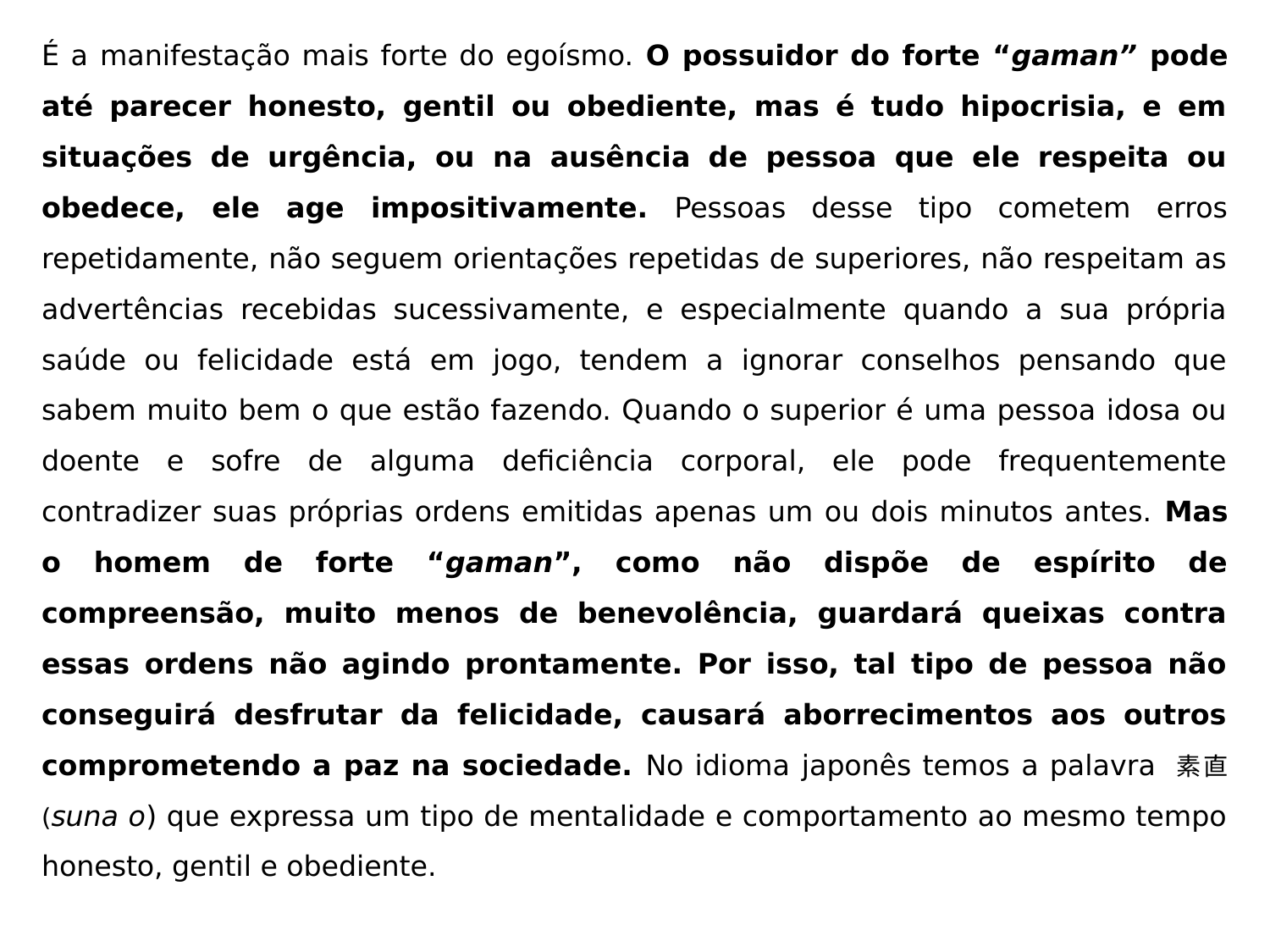

É a manifestação mais forte do egoísmo. O possuidor do forte “gaman” pode até parecer honesto, gentil ou obediente, mas é tudo hipocrisia, e em situações de urgência, ou na ausência de pessoa que ele respeita ou obedece, ele age impositivamente. Pessoas desse tipo cometem erros repetidamente, não seguem orientações repetidas de superiores, não respeitam as advertências recebidas sucessivamente, e especialmente quando a sua própria saúde ou felicidade está em jogo, tendem a ignorar conselhos pensando que sabem muito bem o que estão fazendo. Quando o superior é uma pessoa idosa ou doente e sofre de alguma deficiência corporal, ele pode frequentemente contradizer suas próprias ordens emitidas apenas um ou dois minutos antes. Mas o homem de forte “gaman”, como não dispõe de espírito de compreensão, muito menos de benevolência, guardará queixas contra essas ordens não agindo prontamente. Por isso, tal tipo de pessoa não conseguirá desfrutar da felicidade, causará aborrecimentos aos outros comprometendo a paz na sociedade. No idioma japonês temos a palavra 素直 (suna o) que expressa um tipo de mentalidade e comportamento ao mesmo tempo honesto, gentil e obediente.